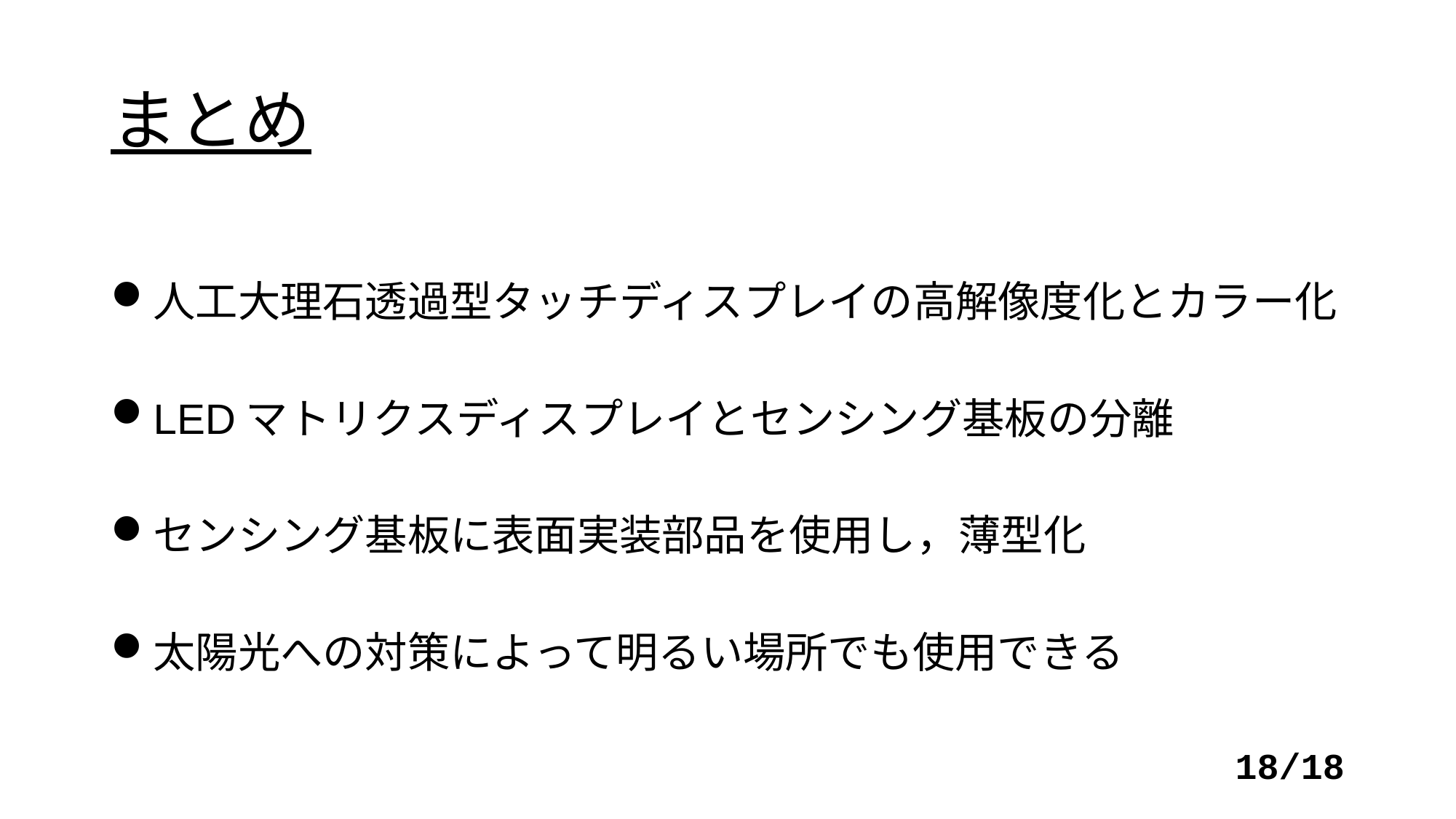

# まとめ
人工大理石透過型タッチディスプレイの高解像度化とカラー化
LEDマトリクスディスプレイとセンシング基板の分離
センシング基板に表面実装部品を使用し，薄型化
太陽光への対策によって明るい場所でも使用できる

18/18